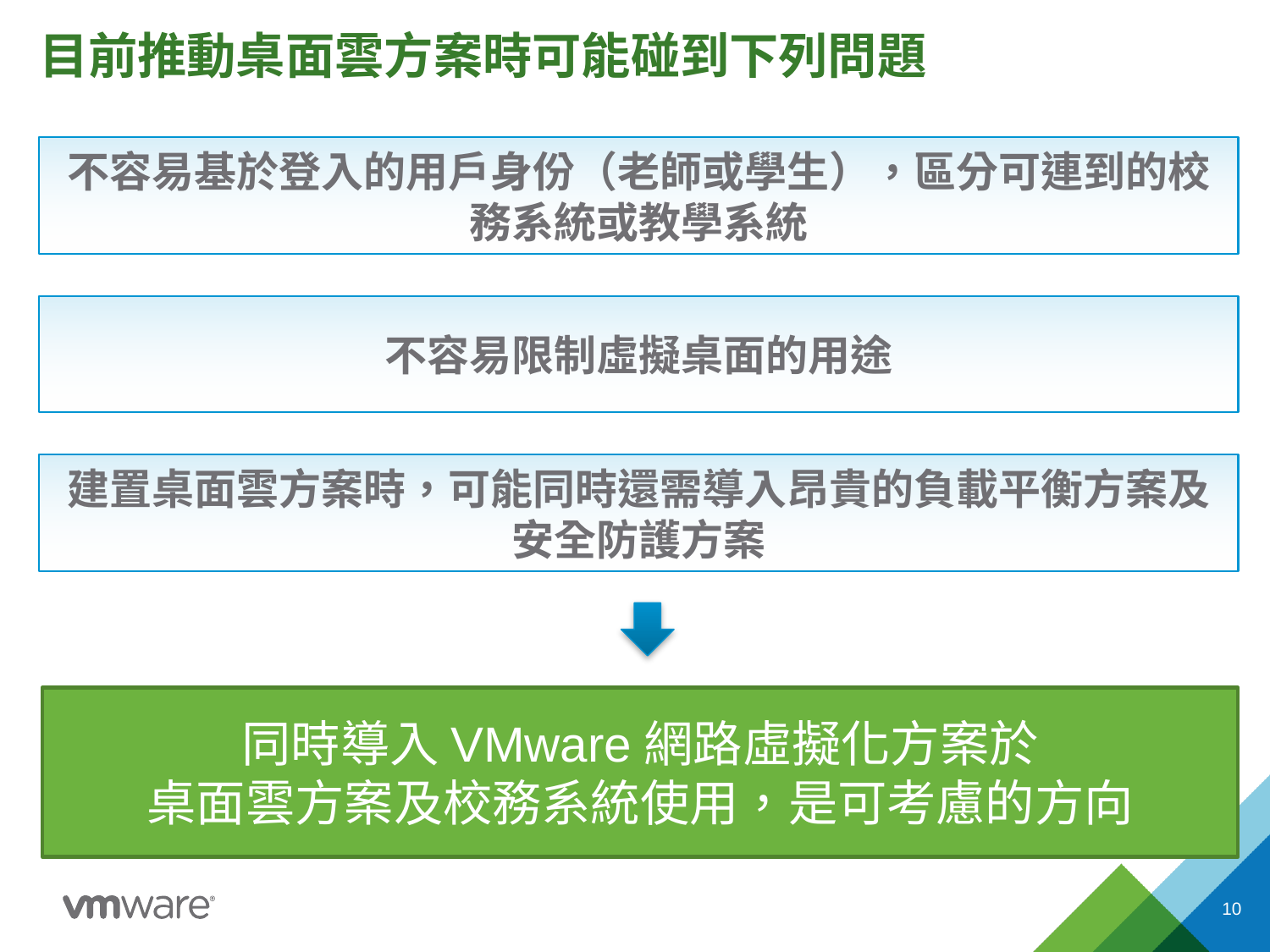

# 目前推動桌面雲方案時可能碰到下列問題
不容易基於登入的用戶身份（老師或學生），區分可連到的校務系統或教學系統
不容易限制虛擬桌面的用途
建置桌面雲方案時，可能同時還需導入昂貴的負載平衡方案及安全防護方案

同時導入VMware網路虛擬化方案於
桌面雲方案及校務系統使用，是可考慮的方向
10